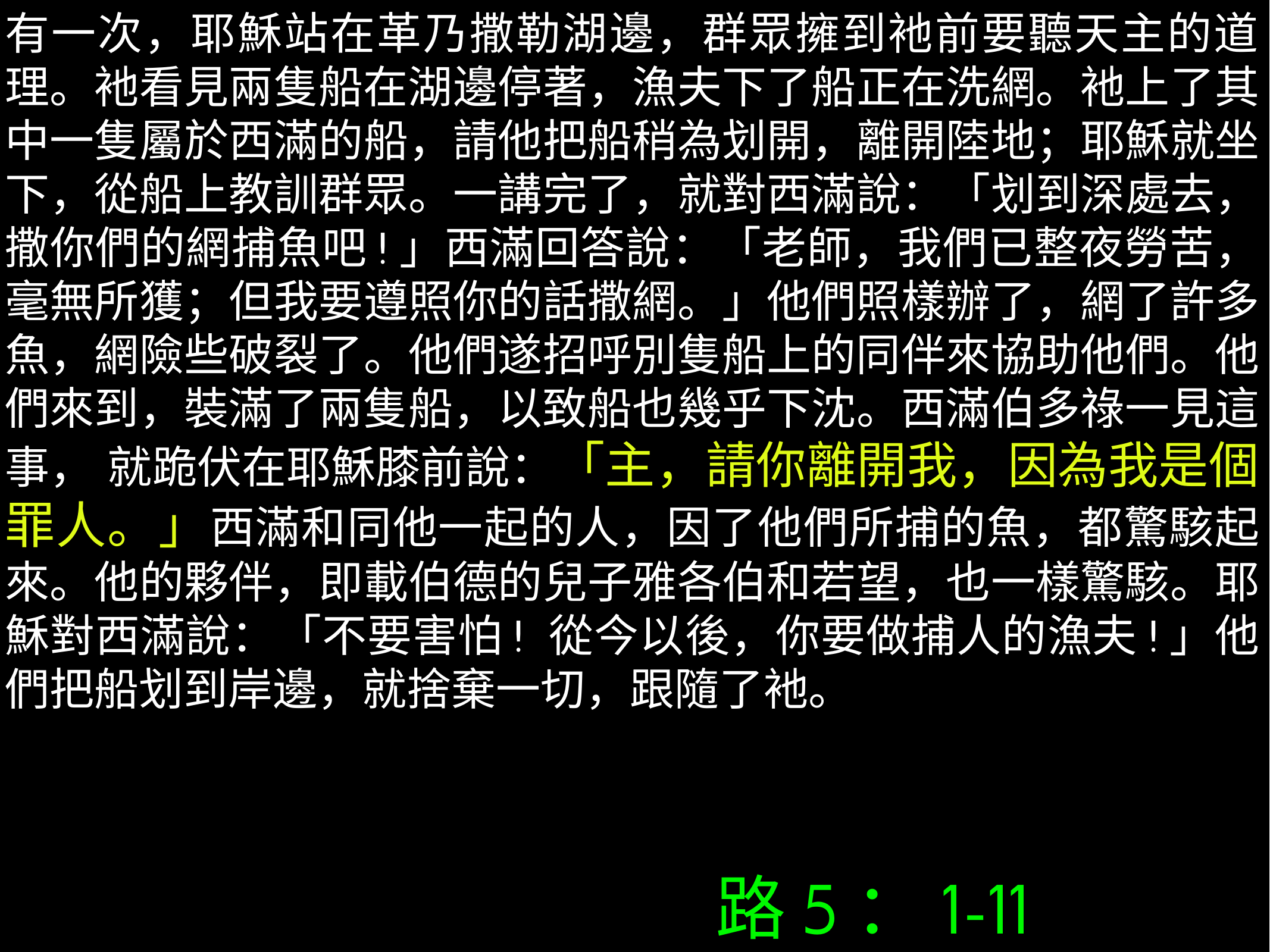

有一次，耶穌站在革乃撒勒湖邊，群眾擁到衪前要聽天主的道理。衪看見兩隻船在湖邊停著，漁夫下了船正在洗網。衪上了其中一隻屬於西滿的船，請他把船稍為划開，離開陸地；耶穌就坐下，從船上教訓群眾。一講完了，就對西滿說：「划到深處去，撒你們的網捕魚吧!」西滿回答說：「老師，我們已整夜勞苦，毫無所獲；但我要遵照你的話撒網。」他們照樣辦了，網了許多魚，網險些破裂了。他們遂招呼別隻船上的同伴來協助他們。他們來到，裝滿了兩隻船，以致船也幾乎下沈。西滿伯多祿一見這事， 就跪伏在耶穌膝前說：「主，請你離開我，因為我是個罪人。」西滿和同他一起的人，因了他們所捕的魚，都驚駭起來。他的夥伴，即載伯德的兒子雅各伯和若望，也一樣驚駭。耶穌對西滿說：「不要害怕! 從今以後，你要做捕人的漁夫!」他們把船划到岸邊，就捨棄一切，跟隨了衪。
# 路5：1-11